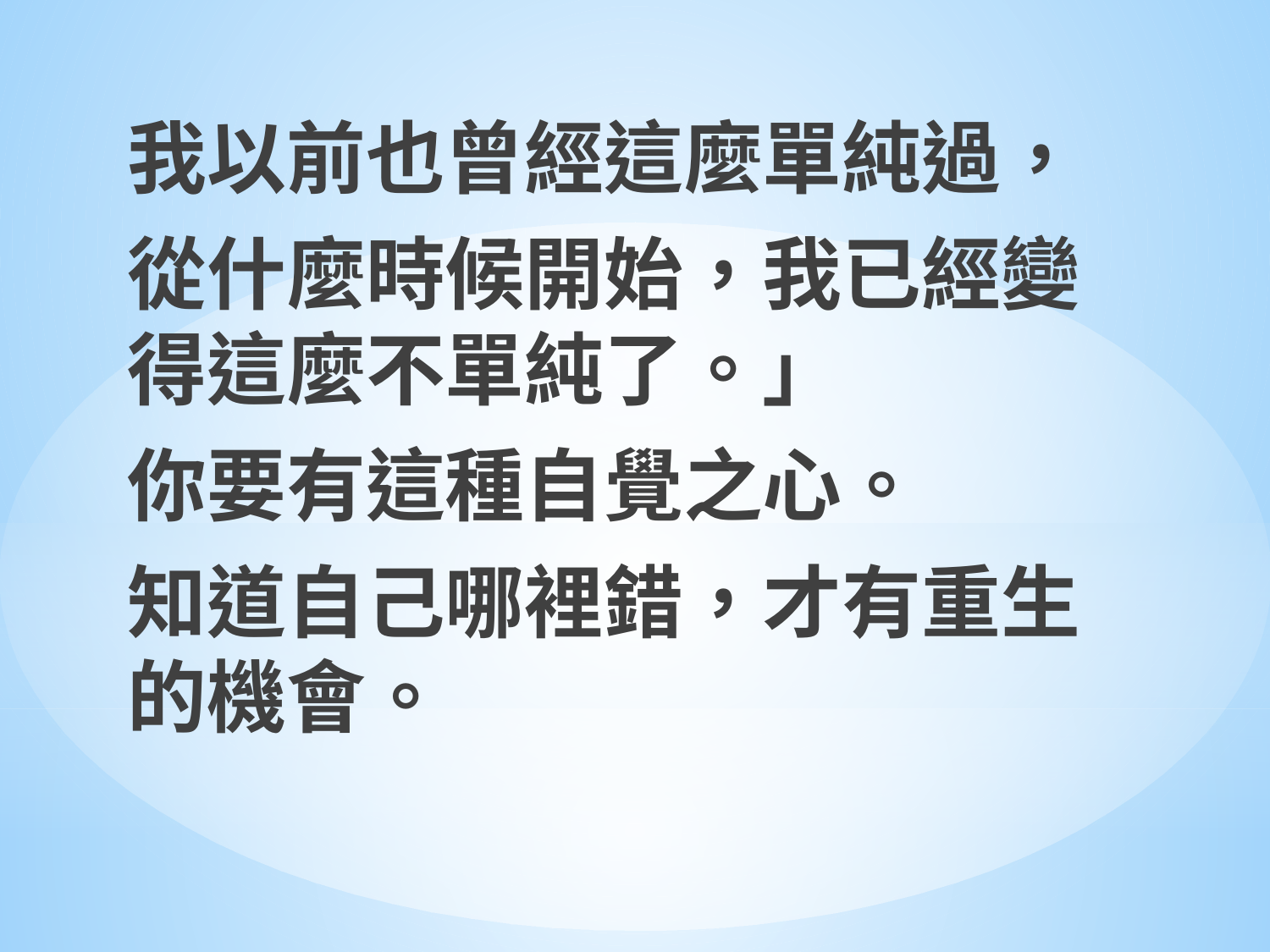

我以前也曾經這麼單純過，
從什麼時候開始，我已經變得這麼不單純了。」
你要有這種自覺之心。
知道自己哪裡錯，才有重生的機會。

#